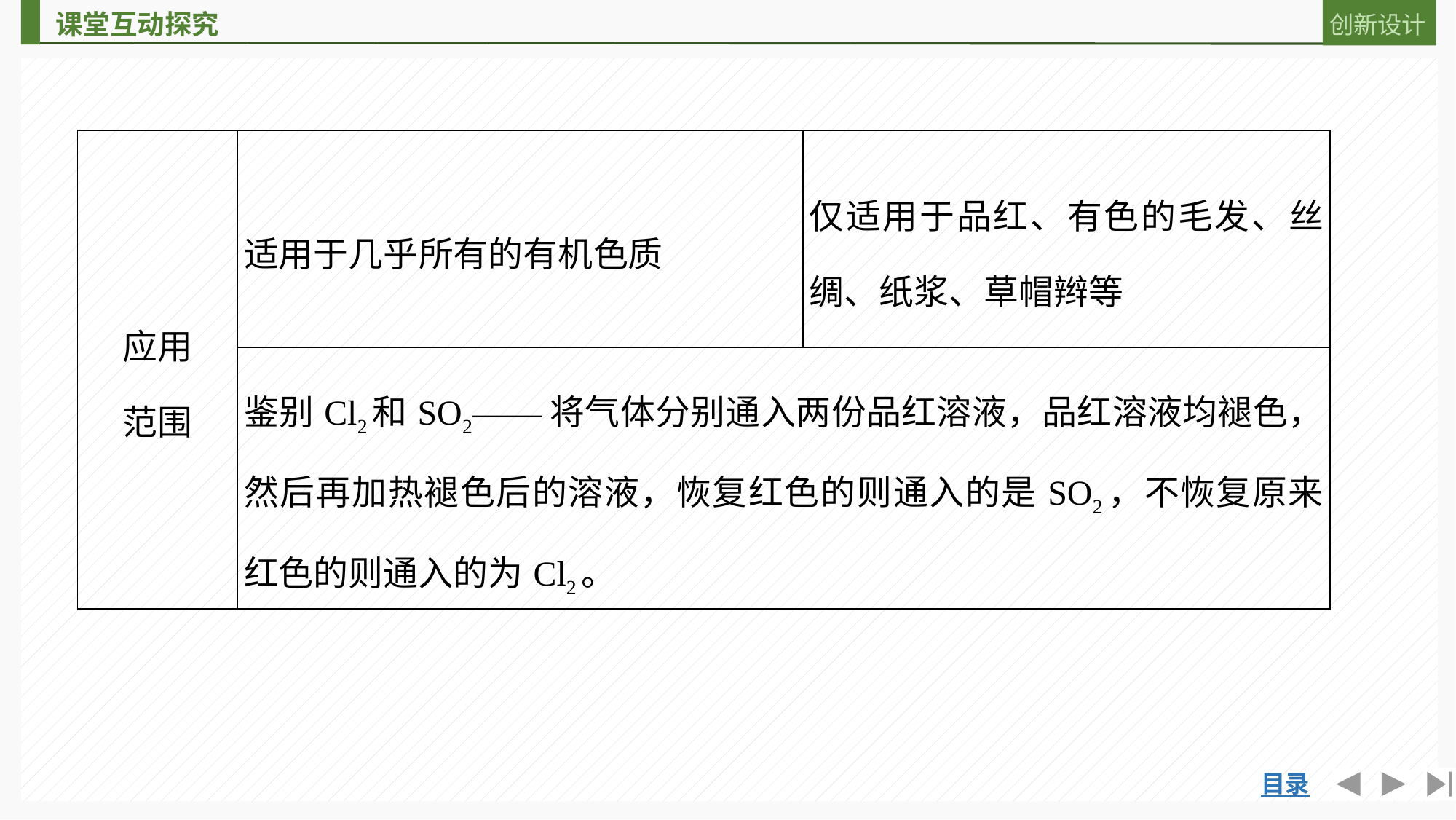

| 应用 范围 | 适用于几乎所有的有机色质 | 仅适用于品红、有色的毛发、丝绸、纸浆、草帽辫等 |
| --- | --- | --- |
|  | 鉴别Cl2和SO2——将气体分别通入两份品红溶液，品红溶液均褪色，然后再加热褪色后的溶液，恢复红色的则通入的是SO2，不恢复原来红色的则通入的为Cl2。 |  |